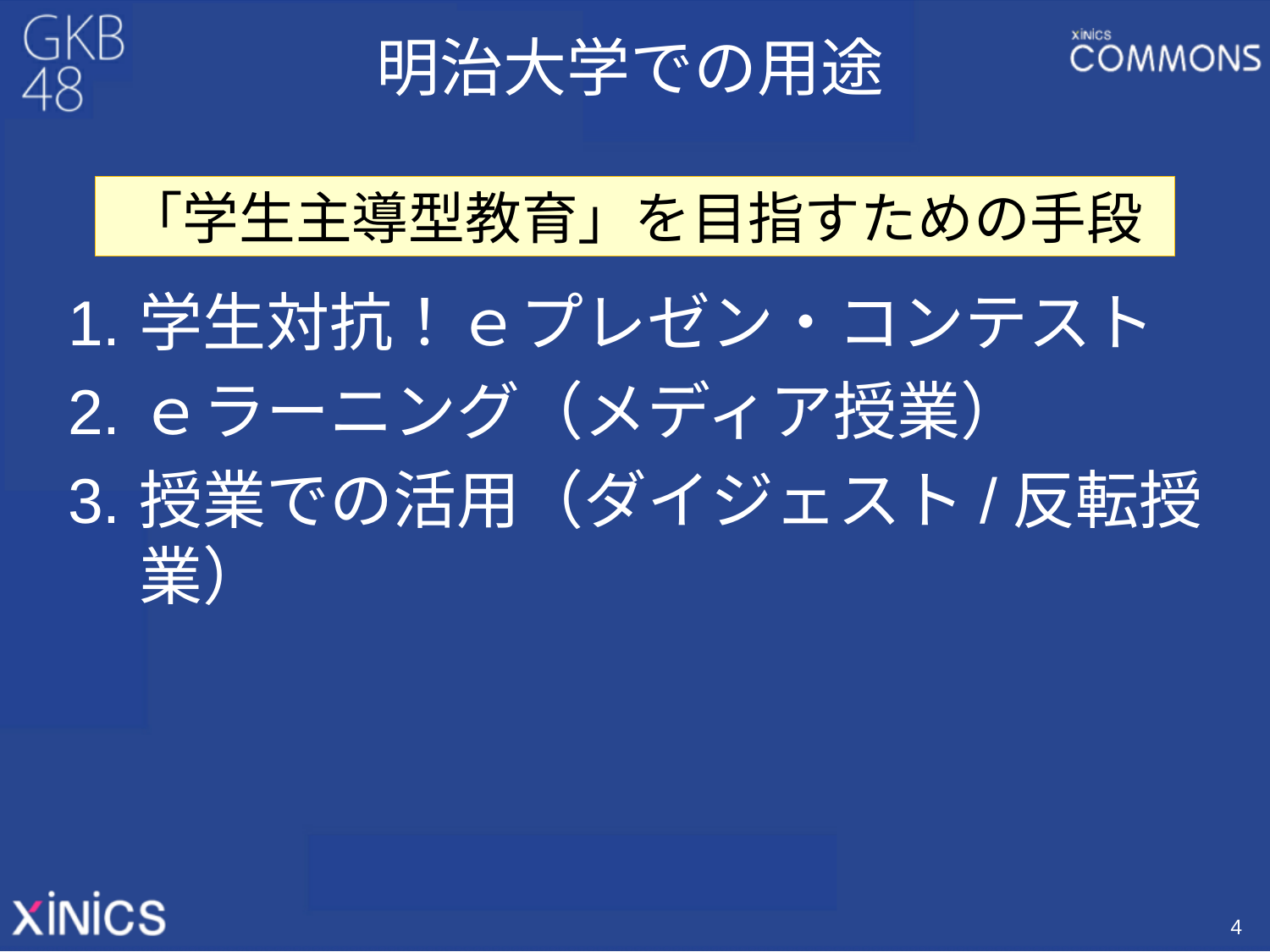

# 明治大学での用途
「学生主導型教育」を目指すための手段
学生対抗！ｅプレゼン・コンテスト
ｅラーニング（メディア授業）
授業での活用（ダイジェスト/反転授業）
4